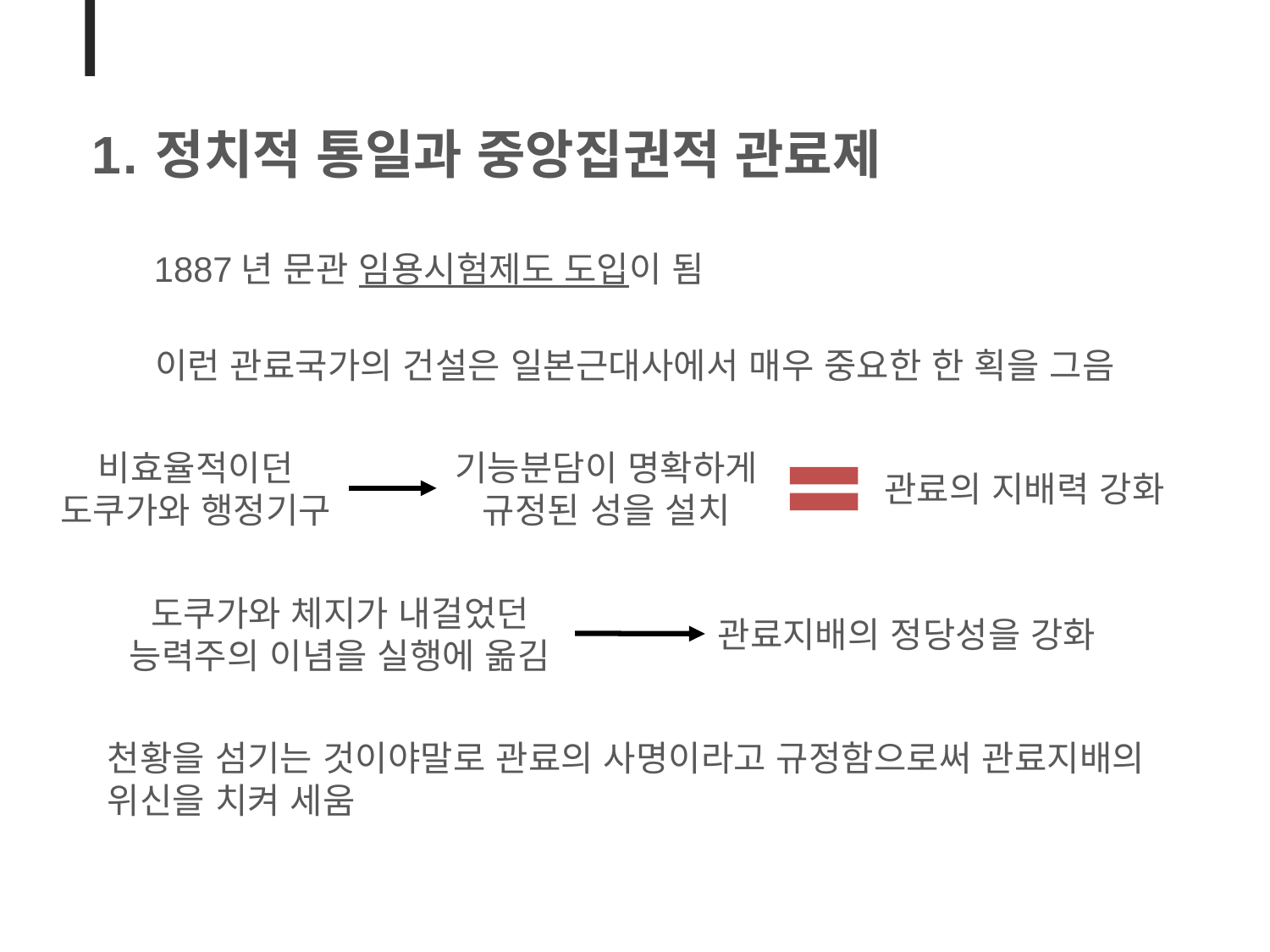

정치적 통일과 중앙집권적 관료제
1887년 문관 임용시험제도 도입이 됨
이런 관료국가의 건설은 일본근대사에서 매우 중요한 한 획을 그음
비효율적이던
도쿠가와 행정기구
기능분담이 명확하게
규정된 성을 설치

관료의 지배력 강화
도쿠가와 체지가 내걸었던
능력주의 이념을 실행에 옮김
관료지배의 정당성을 강화
천황을 섬기는 것이야말로 관료의 사명이라고 규정함으로써 관료지배의 위신을 치켜 세움